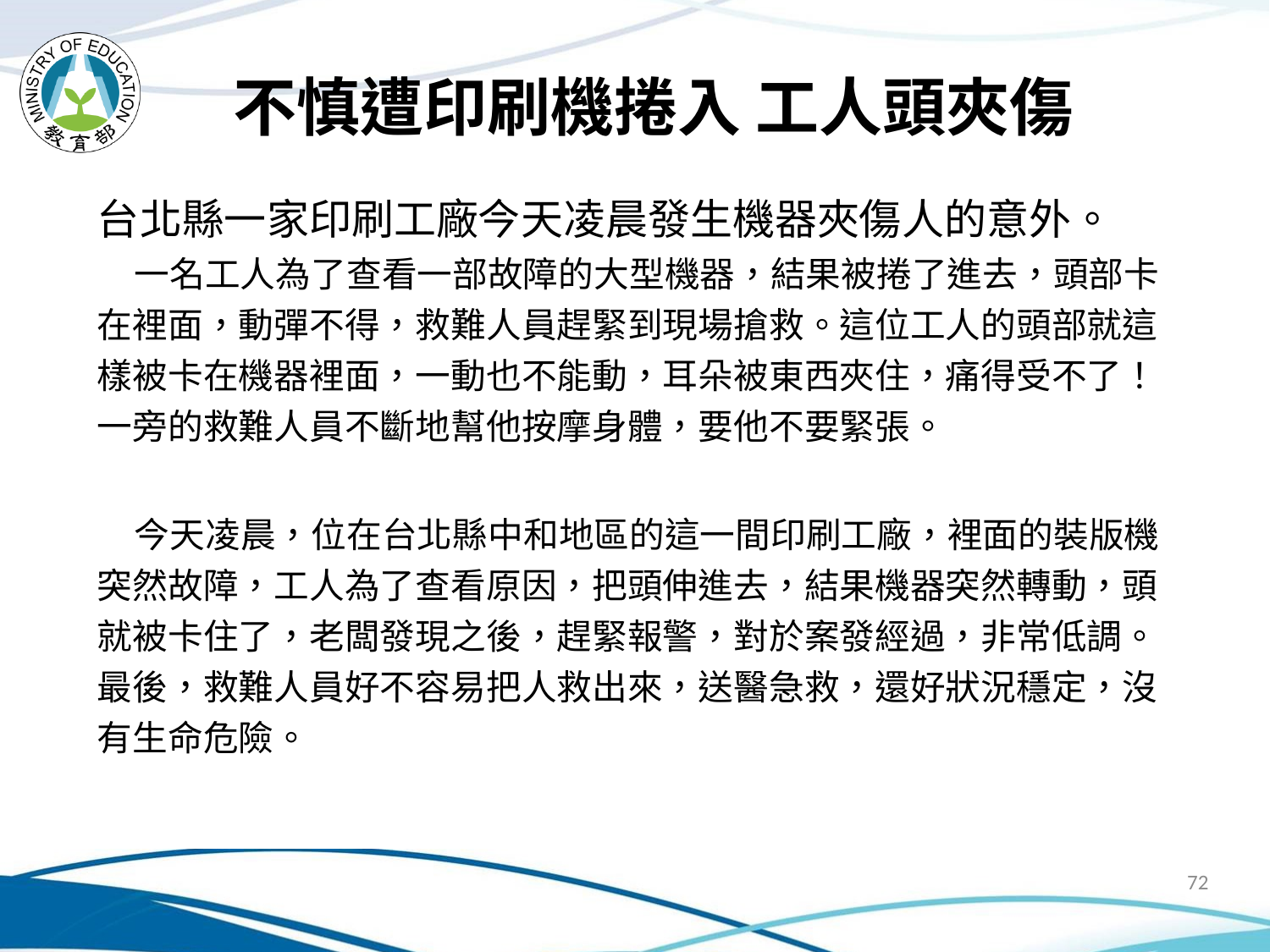

# 不慎遭印刷機捲入 工人頭夾傷
台北縣一家印刷工廠今天凌晨發生機器夾傷人的意外。
     一名工人為了查看一部故障的大型機器，結果被捲了進去，頭部卡在裡面，動彈不得，救難人員趕緊到現場搶救。這位工人的頭部就這樣被卡在機器裡面，一動也不能動，耳朵被東西夾住，痛得受不了！ 一旁的救難人員不斷地幫他按摩身體，要他不要緊張。

今天凌晨，位在台北縣中和地區的這一間印刷工廠，裡面的裝版機突然故障，工人為了查看原因，把頭伸進去，結果機器突然轉動，頭就被卡住了，老闆發現之後，趕緊報警，對於案發經過，非常低調。最後，救難人員好不容易把人救出來，送醫急救，還好狀況穩定，沒有生命危險。
72